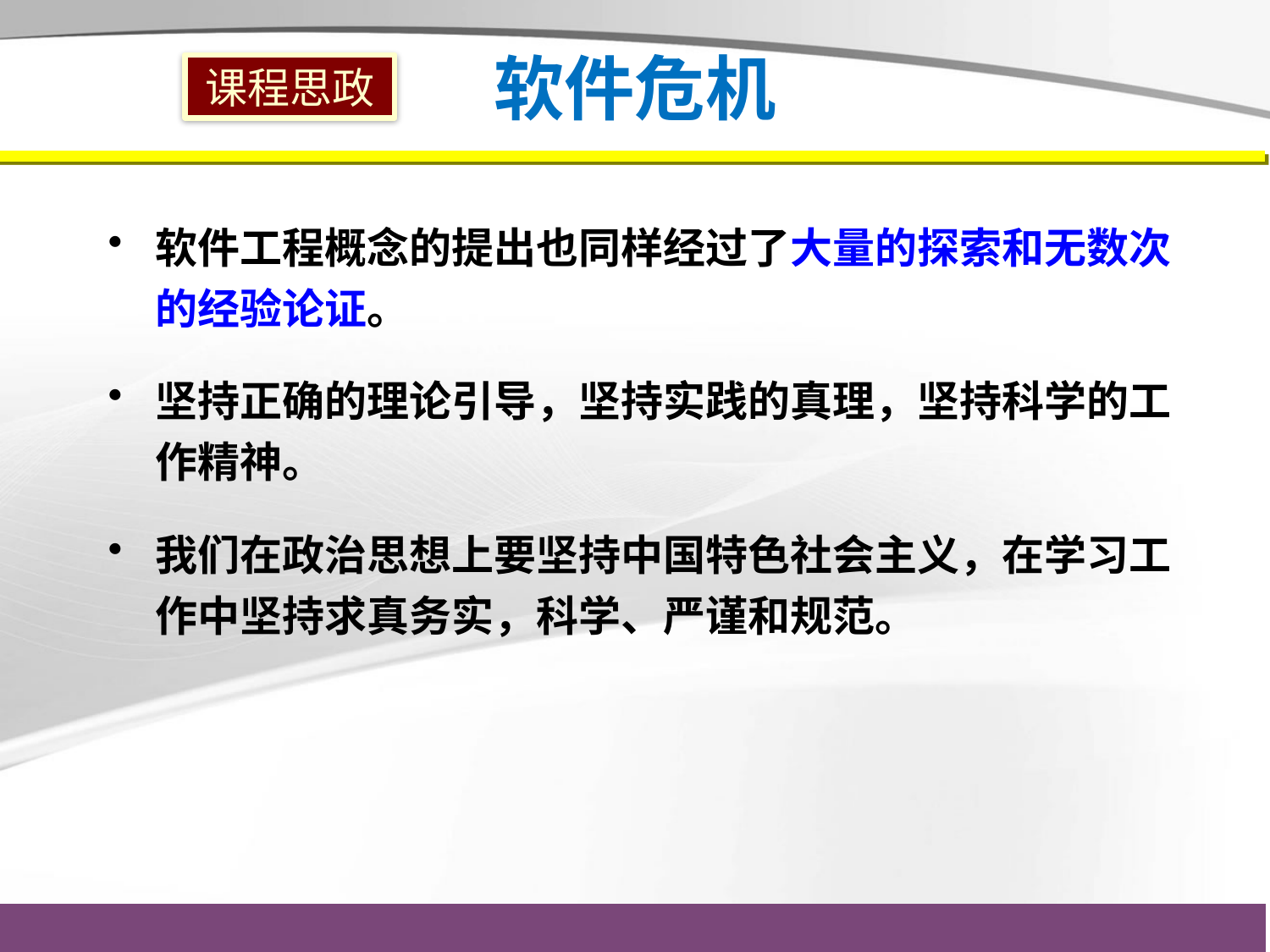

# 软件危机
课程思政
软件工程概念的提出也同样经过了大量的探索和无数次的经验论证。
坚持正确的理论引导，坚持实践的真理，坚持科学的工作精神。
我们在政治思想上要坚持中国特色社会主义，在学习工作中坚持求真务实，科学、严谨和规范。